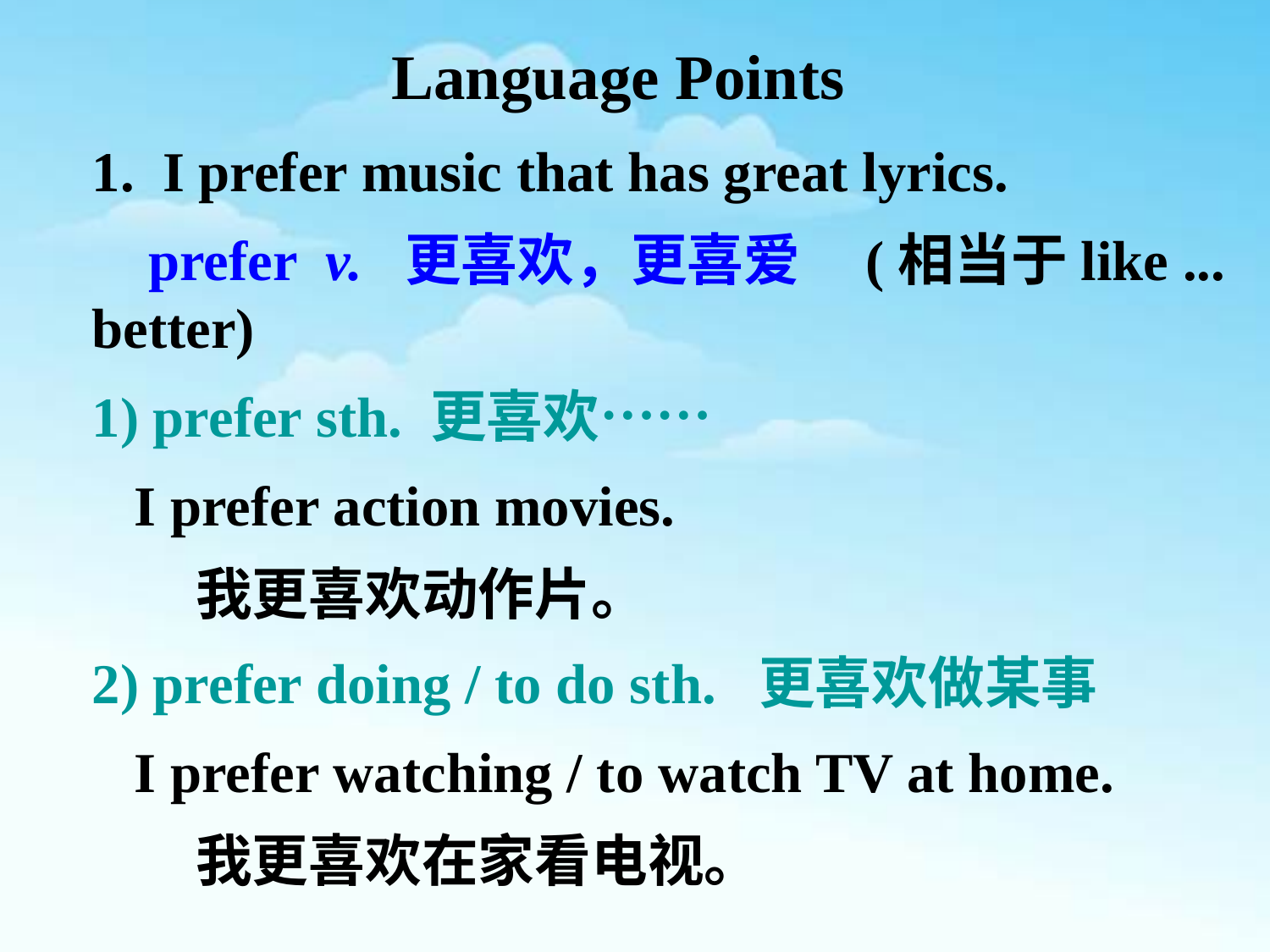

Language Points
1.  I prefer music that has great lyrics.
    prefer  v.  更喜欢，更喜爱    (相当于like ... better)
1) prefer sth. 更喜欢……
   I prefer action movies.
       我更喜欢动作片。
2) prefer doing / to do sth.  更喜欢做某事
   I prefer watching / to watch TV at home.
       我更喜欢在家看电视。